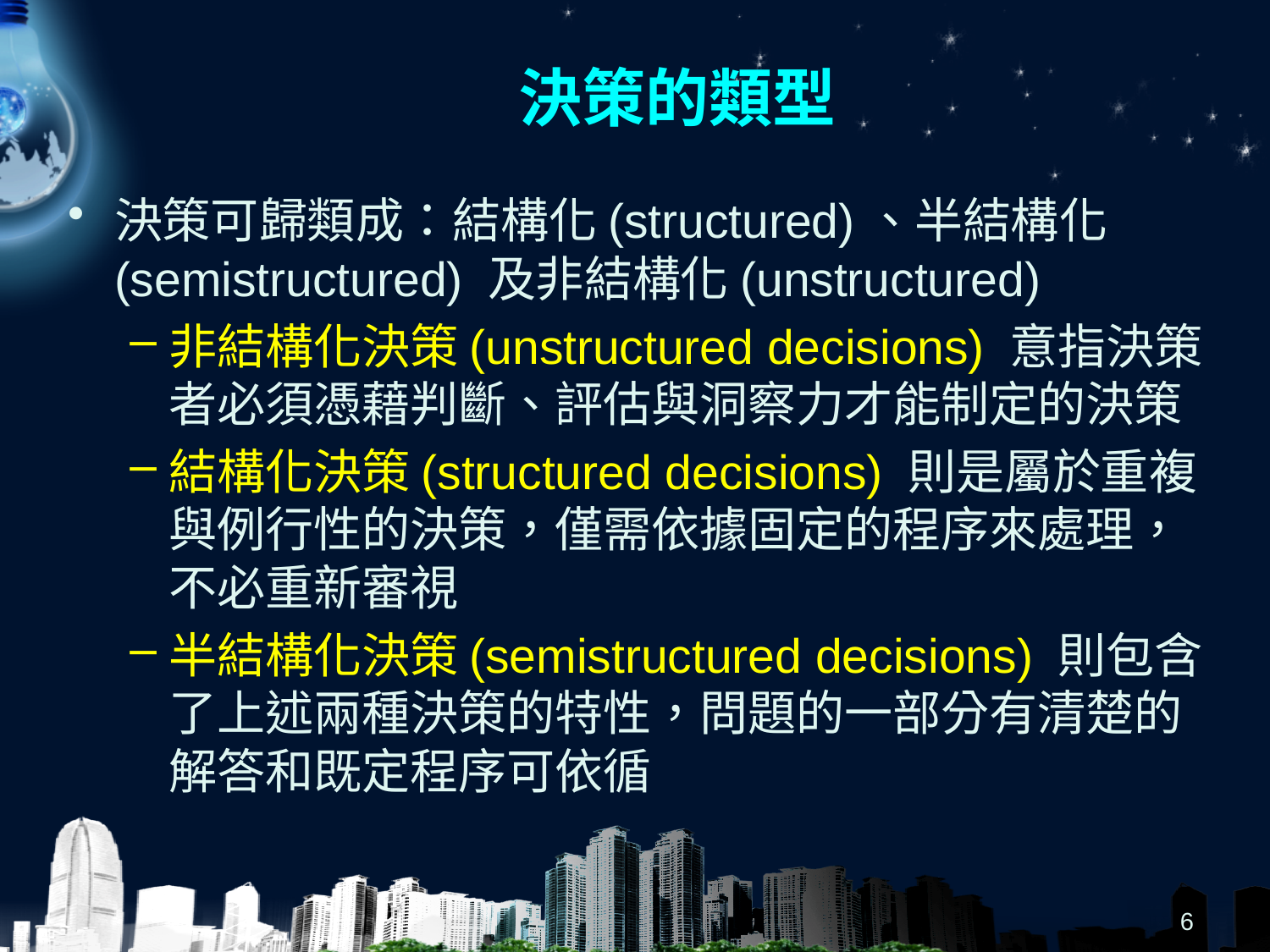

# 決策的類型
決策可歸類成：結構化(structured)、半結構化(semistructured) 及非結構化(unstructured)
非結構化決策(unstructured decisions) 意指決策者必須憑藉判斷、評估與洞察力才能制定的決策
結構化決策(structured decisions) 則是屬於重複與例行性的決策，僅需依據固定的程序來處理，不必重新審視
半結構化決策(semistructured decisions) 則包含了上述兩種決策的特性，問題的一部分有清楚的解答和既定程序可依循
6